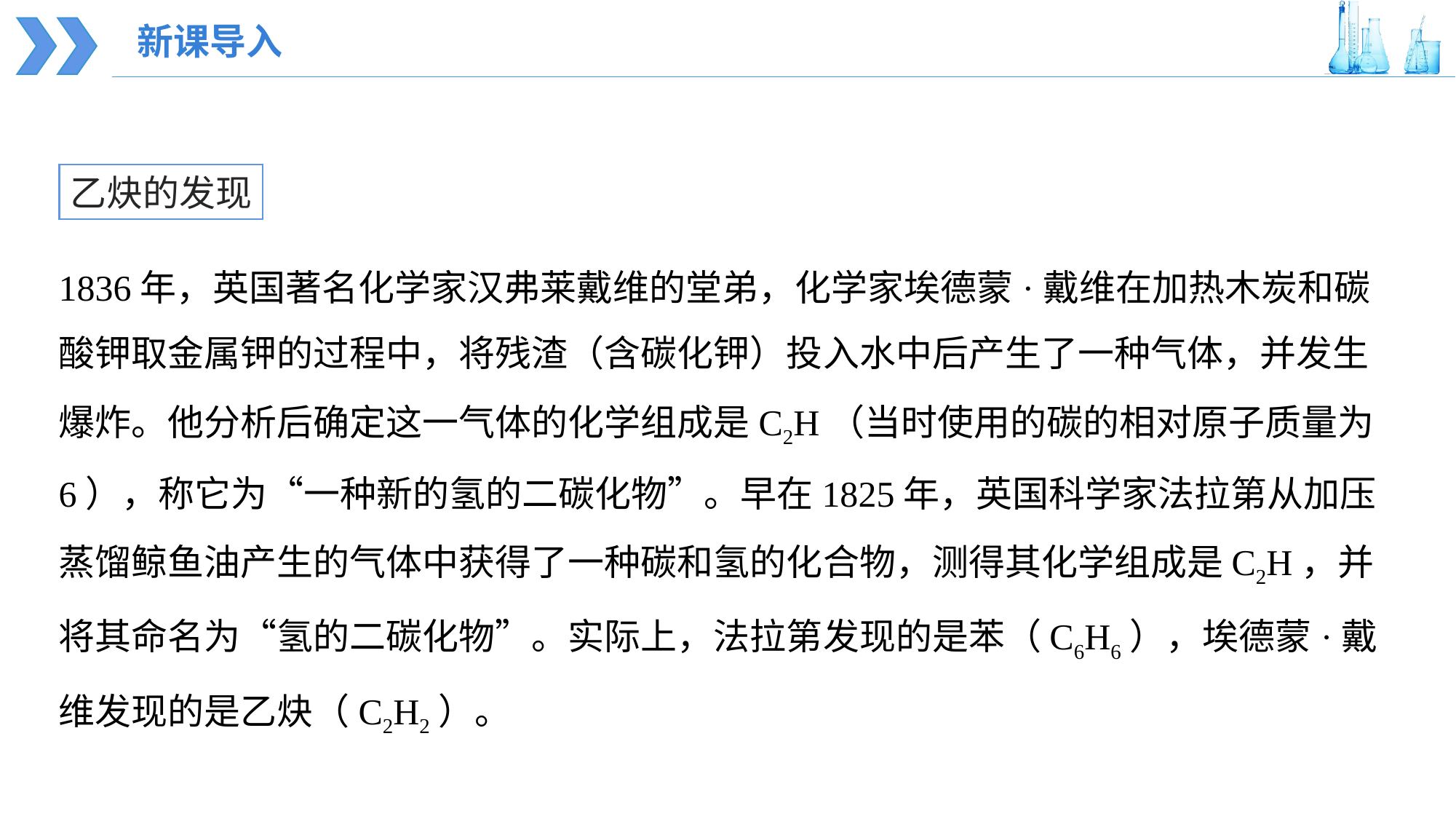

新课导入
乙炔的发现
1836年，英国著名化学家汉弗莱戴维的堂弟，化学家埃德蒙·戴维在加热木炭和碳酸钾取金属钾的过程中，将残渣（含碳化钾）投入水中后产生了一种气体，并发生爆炸。他分析后确定这一气体的化学组成是C2H（当时使用的碳的相对原子质量为6），称它为“一种新的氢的二碳化物”。早在1825年，英国科学家法拉第从加压蒸馏鲸鱼油产生的气体中获得了一种碳和氢的化合物，测得其化学组成是C2H，并将其命名为“氢的二碳化物”。实际上，法拉第发现的是苯（C6H6），埃德蒙·戴维发现的是乙炔（C2H2）。